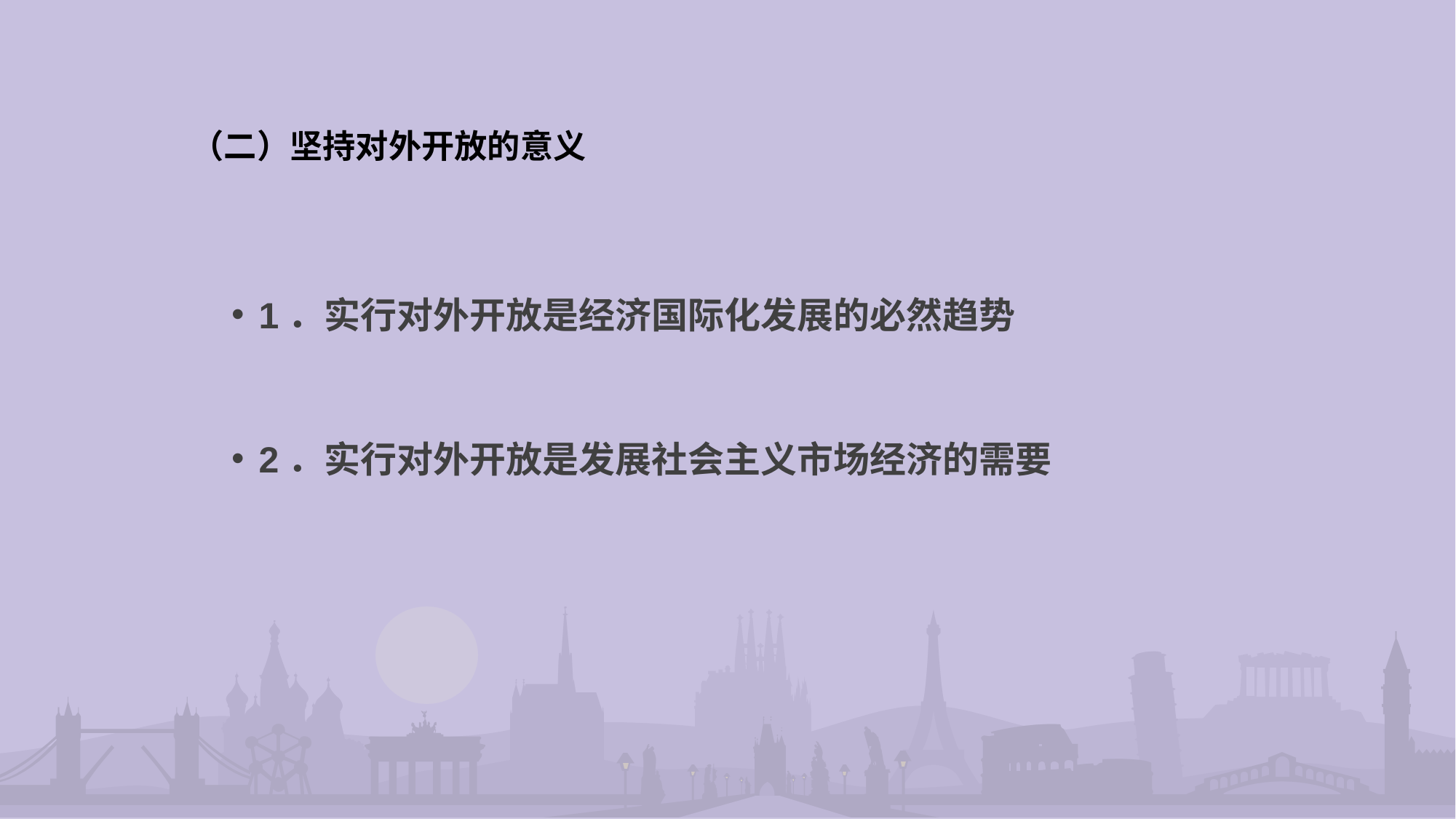

# （二）坚持对外开放的意义

1．实行对外开放是经济国际化发展的必然趋势

2．实行对外开放是发展社会主义市场经济的需要